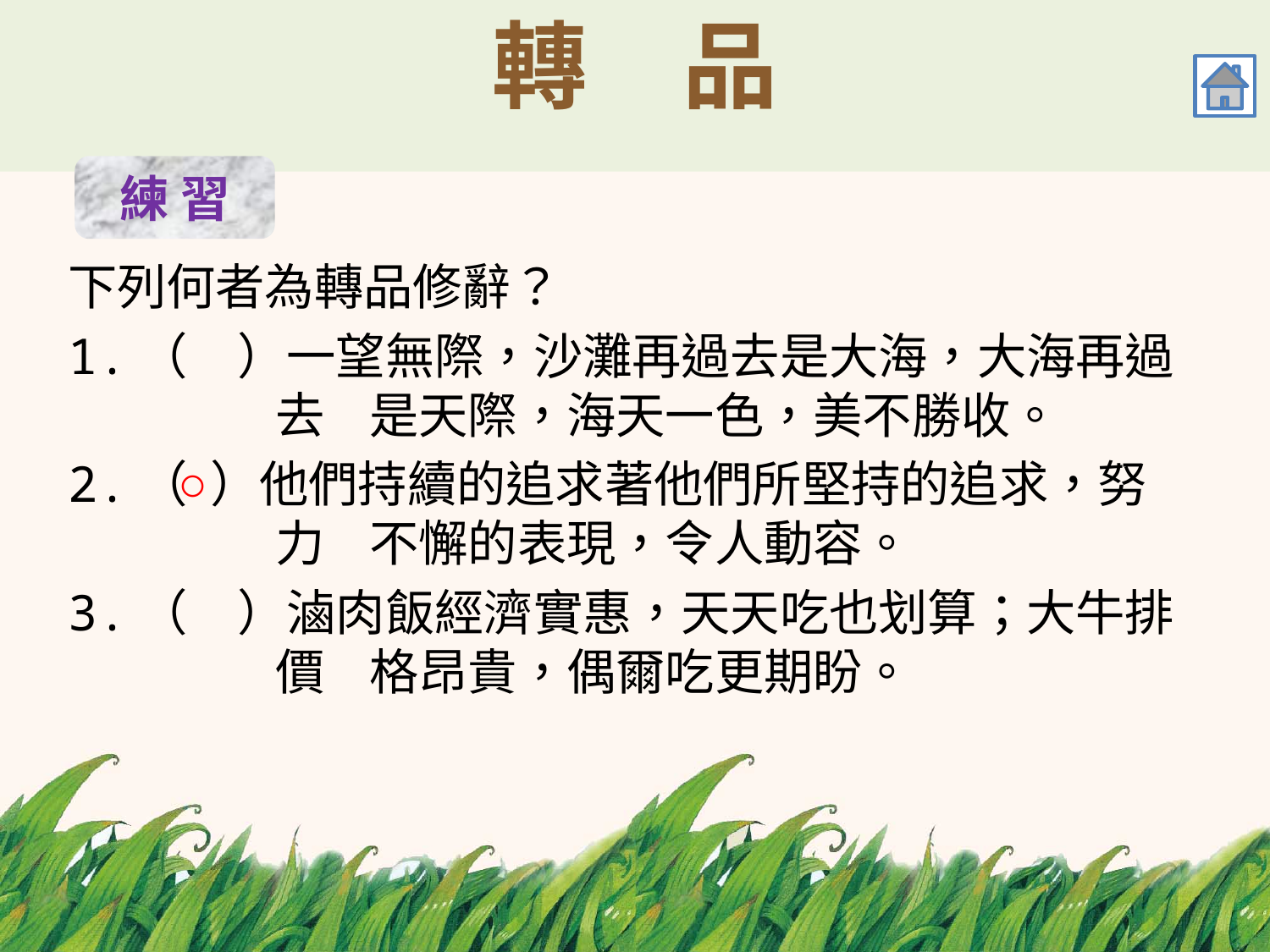

# 轉　品

練 習
下列何者為轉品修辭？
1.（　）一望無際，沙灘再過去是大海，大海再過	   去	是天際，海天一色，美不勝收。
2.（  ）他們持續的追求著他們所堅持的追求，努  	   力	不懈的表現，令人動容。
3.（　）滷肉飯經濟實惠，天天吃也划算；大牛排	   價	格昂貴，偶爾吃更期盼。
○